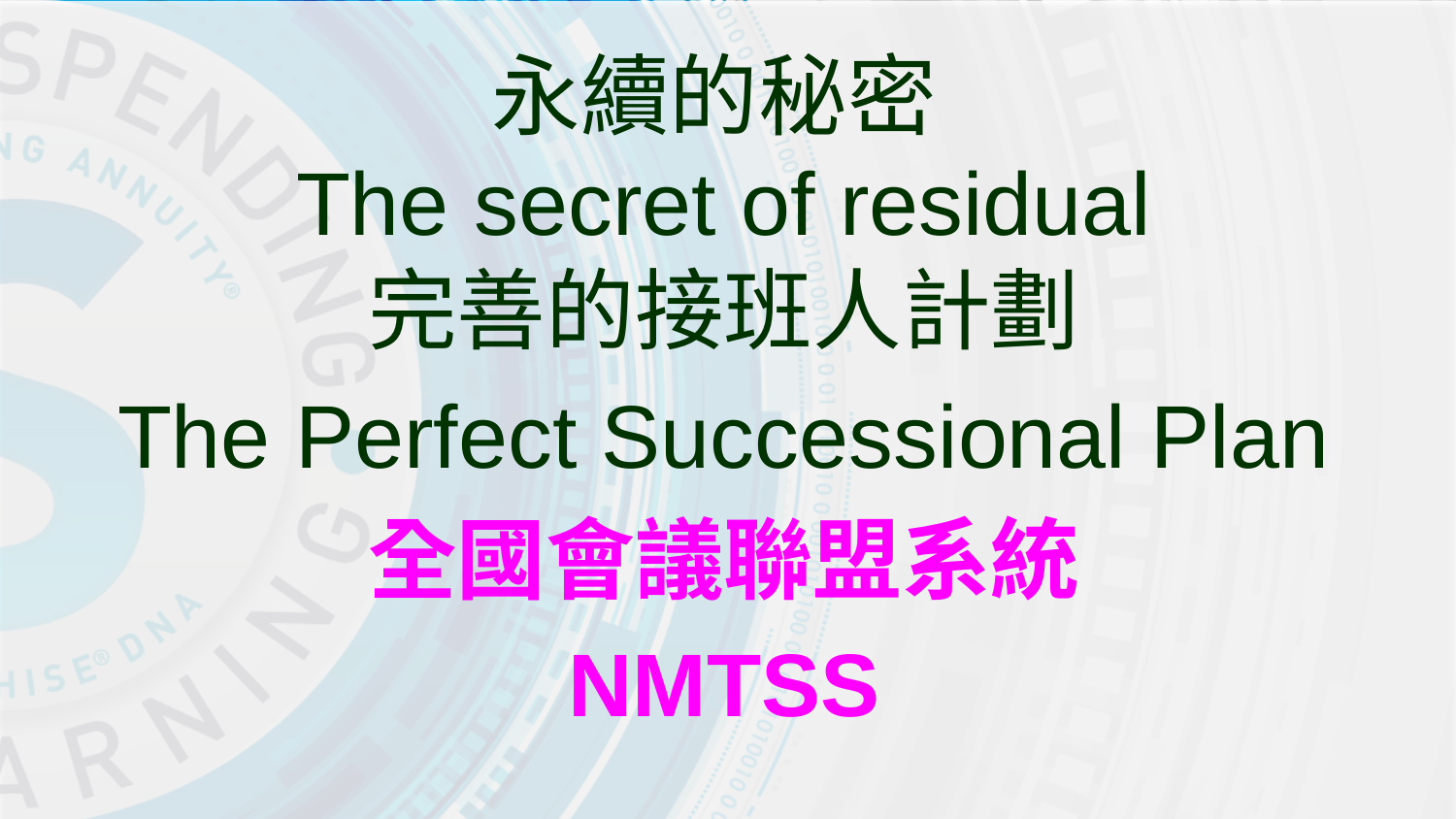

永續的秘密
The secret of residual

完善的接班人計劃
The Perfect Successional Plan
全國會議聯盟系統
NMTSS